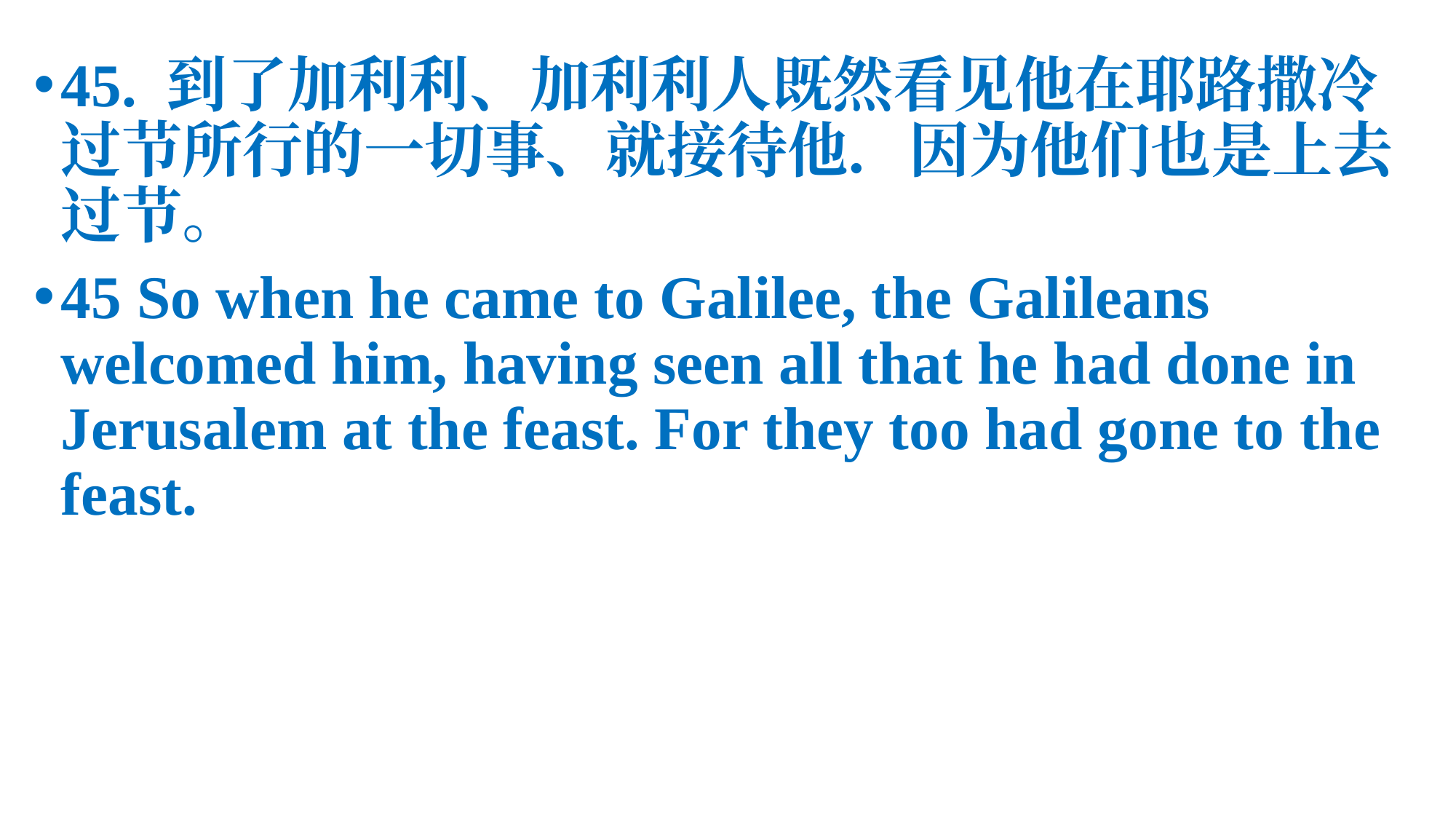

45. 到了加利利、加利利人既然看见他在耶路撒冷过节所行的一切事、就接待他．因为他们也是上去过节。
45 So when he came to Galilee, the Galileans welcomed him, having seen all that he had done in Jerusalem at the feast. For they too had gone to the feast.